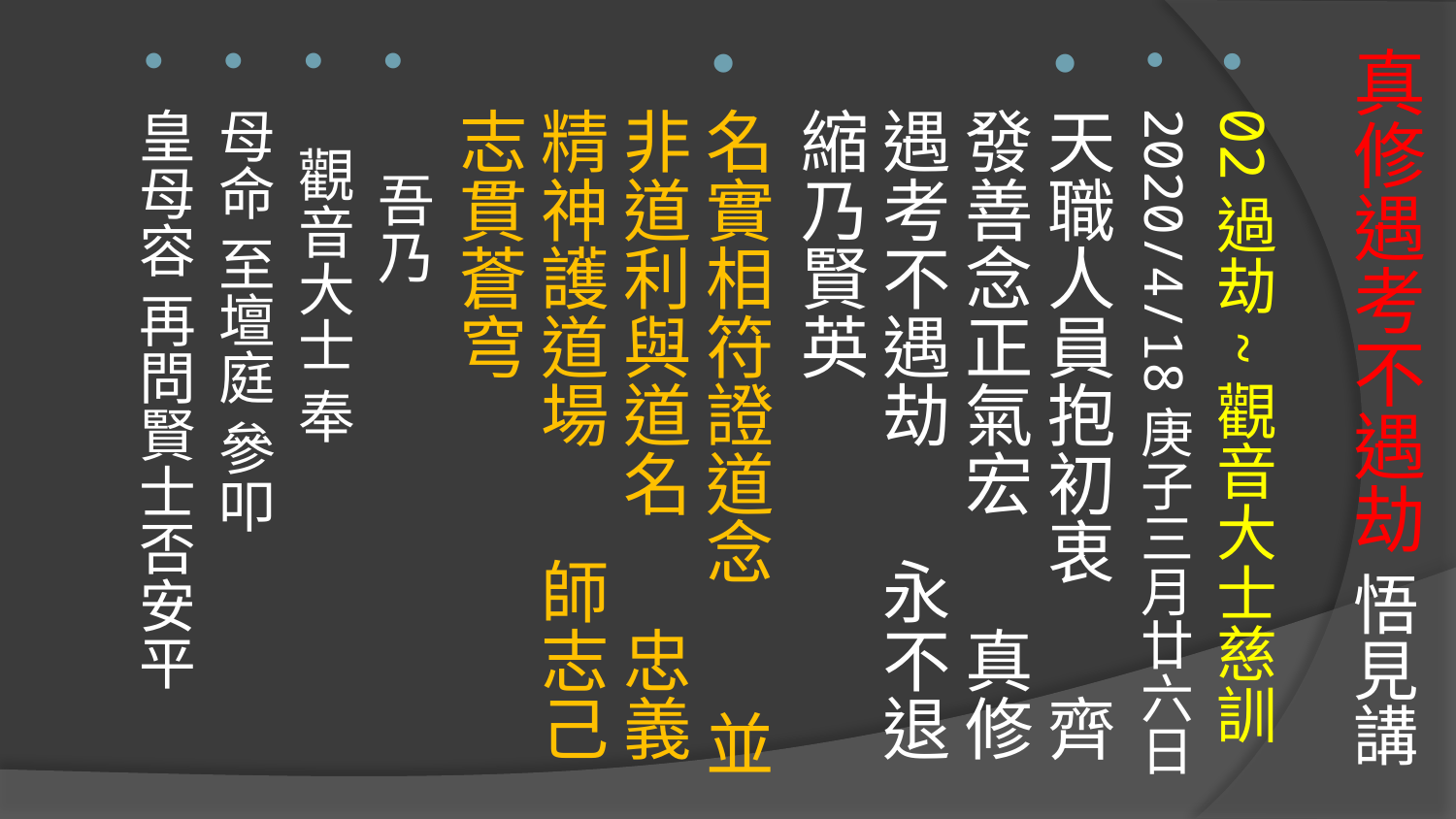

# 真修遇考不遇劫 悟見講
02過劫~觀音大士慈訓
2020/4/18庚子三月廿六日
天職人員抱初衷       齊發善念正氣宏       真修遇考不遇劫       永不退縮乃賢英
名實相符證道念        並非道利與道名       忠義精神護道場       師志己志貫蒼穹
    吾乃
  觀音大士 奉
母命 至壇庭 參叩
皇母容 再問賢士否安平